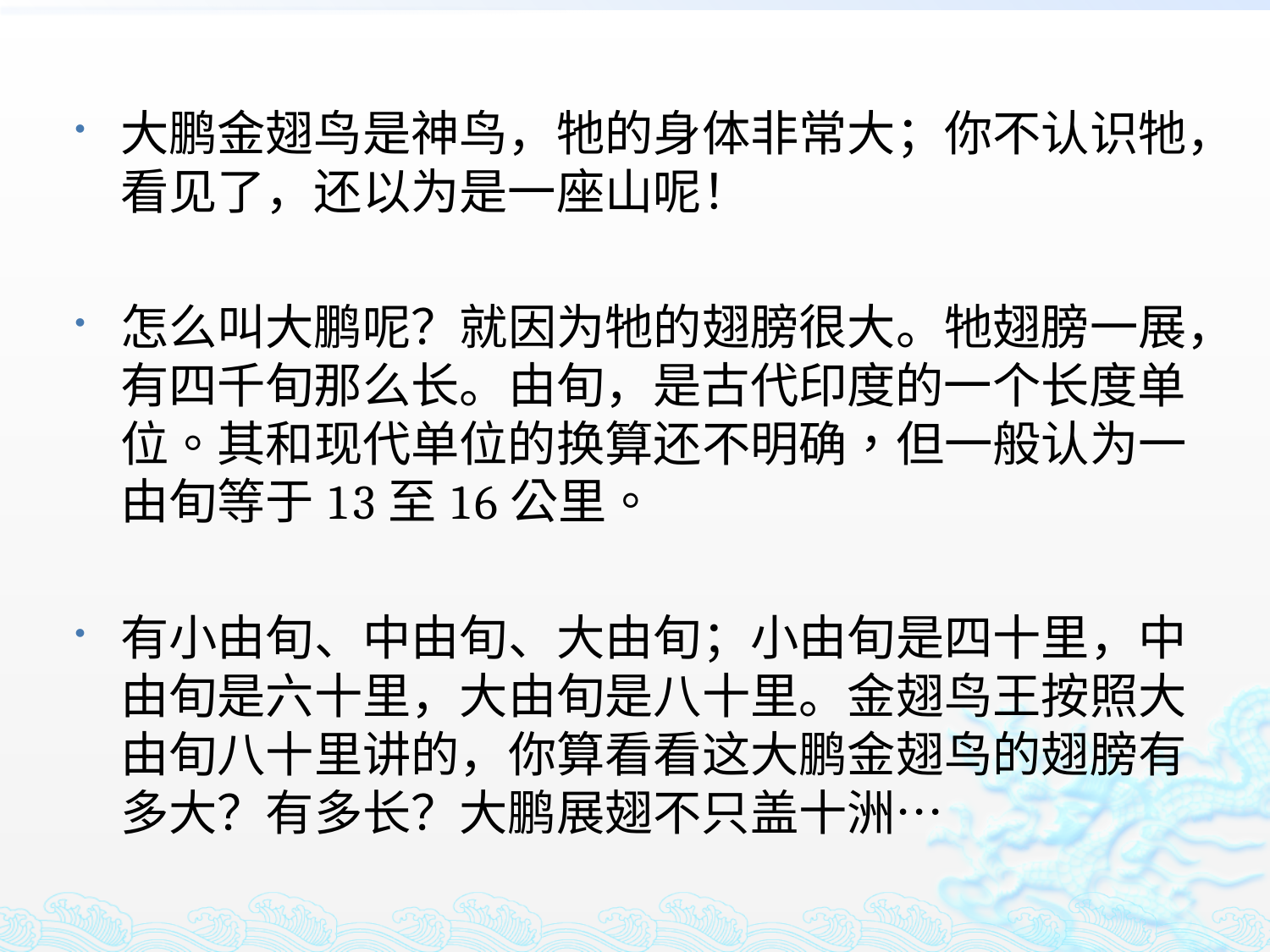

大鹏金翅鸟是神鸟，牠的身体非常大；你不认识牠，看见了，还以为是一座山呢！

怎么叫大鹏呢？就因为牠的翅膀很大。牠翅膀一展，有四千旬那么长。由旬，是古代印度的一个长度单位。其和现代单位的换算还不明确，但一般认为一由旬等于13至16公里。

有小由旬、中由旬、大由旬；小由旬是四十里，中由旬是六十里，大由旬是八十里。金翅鸟王按照大由旬八十里讲的，你算看看这大鹏金翅鸟的翅膀有多大？有多长？大鹏展翅不只盖十洲…